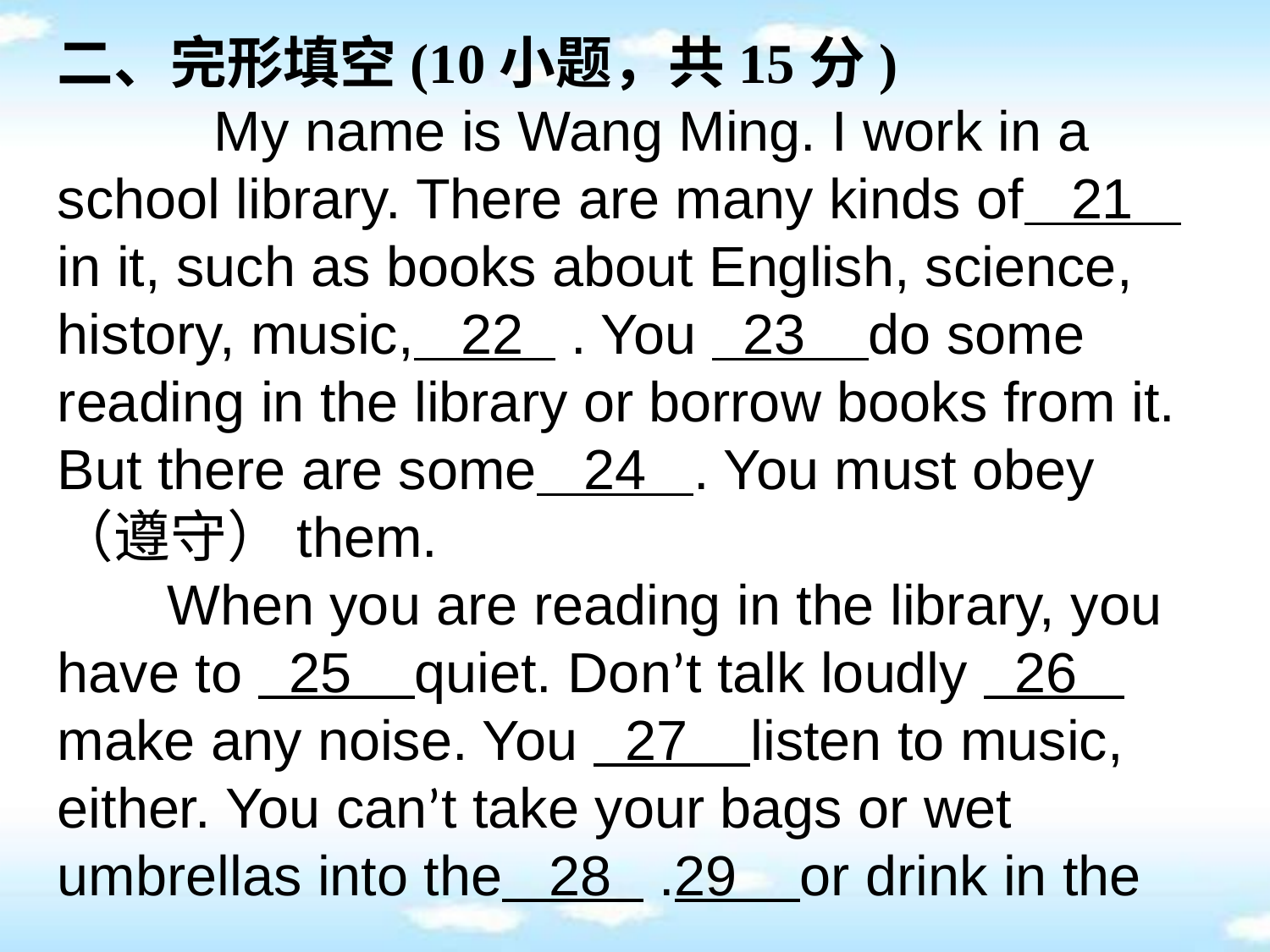

二、完形填空(10小题，共15分)
          My name is Wang Ming. I work in a school library. There are many kinds of   21    in it, such as books about English, science, history, music,   22   . You   23    do some reading in the library or borrow books from it. But there are some   24   . You must obey（遵守）them.
       When you are reading in the library, you have to   25    quiet. Don’t talk loudly   26    make any noise. You   27    listen to music, either. You can’t take your bags or wet umbrellas into the   28   .29    or drink in the